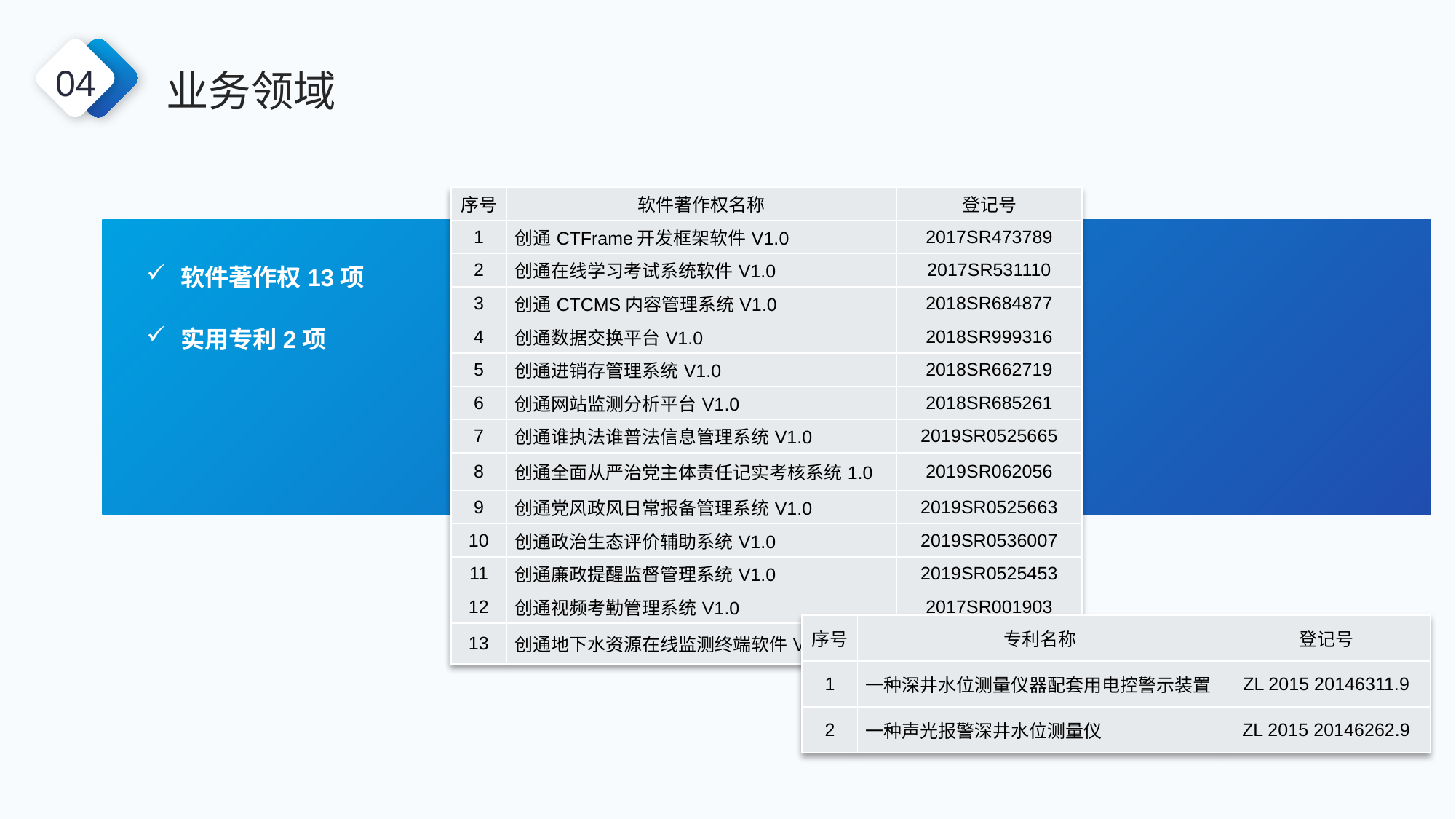

业务领域

04
| 序号 | 软件著作权名称 | 登记号 |
| --- | --- | --- |
| 1 | 创通CTFrame开发框架软件V1.0 | 2017SR473789 |
| 2 | 创通在线学习考试系统软件V1.0 | 2017SR531110 |
| 3 | 创通CTCMS内容管理系统V1.0 | 2018SR684877 |
| 4 | 创通数据交换平台V1.0 | 2018SR999316 |
| 5 | 创通进销存管理系统V1.0 | 2018SR662719 |
| 6 | 创通网站监测分析平台V1.0 | 2018SR685261 |
| 7 | 创通谁执法谁普法信息管理系统V1.0 | 2019SR0525665 |
| 8 | 创通全面从严治党主体责任记实考核系统1.0 | 2019SR062056 |
| 9 | 创通党风政风日常报备管理系统V1.0 | 2019SR0525663 |
| 10 | 创通政治生态评价辅助系统V1.0 | 2019SR0536007 |
| 11 | 创通廉政提醒监督管理系统V1.0 | 2019SR0525453 |
| 12 | 创通视频考勤管理系统V1.0 | 2017SR001903 |
| 13 | 创通地下水资源在线监测终端软件V1.0 | 2017SR001894 |

软件著作权13项
实用专利2项
| 序号 | 专利名称 | 登记号 |
| --- | --- | --- |
| 1 | 一种深井水位测量仪器配套用电控警示装置 | ZL 2015 20146311.9 |
| 2 | 一种声光报警深井水位测量仪 | ZL 2015 20146262.9 |